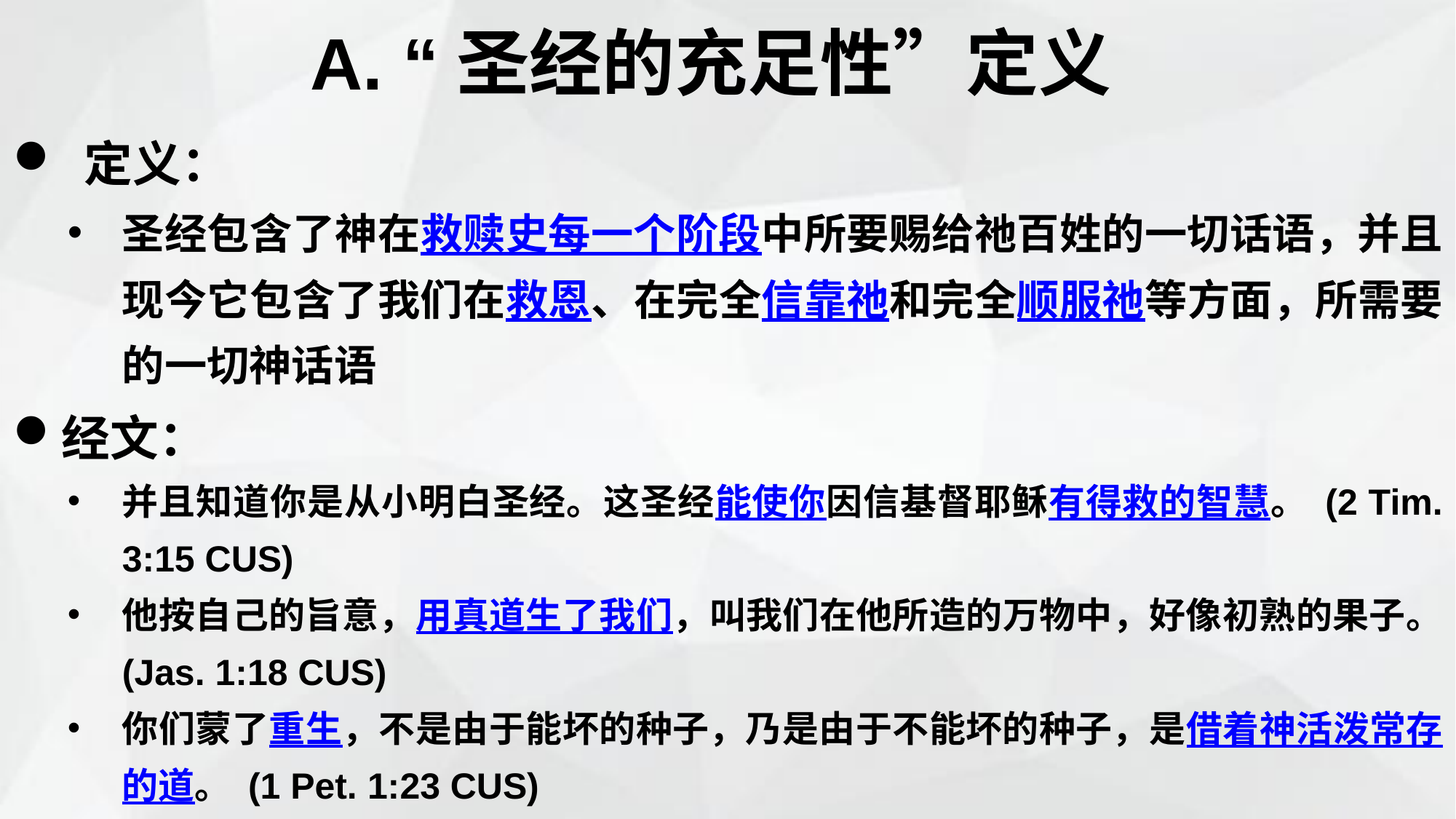

A. “圣经的充足性”定义
 定义：
圣经包含了神在救赎史每一个阶段中所要赐给祂百姓的一切话语，并且现今它包含了我们在救恩、在完全信靠祂和完全顺服祂等方面，所需要的一切神话语
经文：
并且知道你是从小明白圣经。这圣经能使你因信基督耶稣有得救的智慧。 (2 Tim. 3:15 CUS)
他按自己的旨意，用真道生了我们，叫我们在他所造的万物中，好像初熟的果子。 (Jas. 1:18 CUS)
你们蒙了重生，不是由于能坏的种子，乃是由于不能坏的种子，是借着神活泼常存的道。 (1 Pet. 1:23 CUS)

4